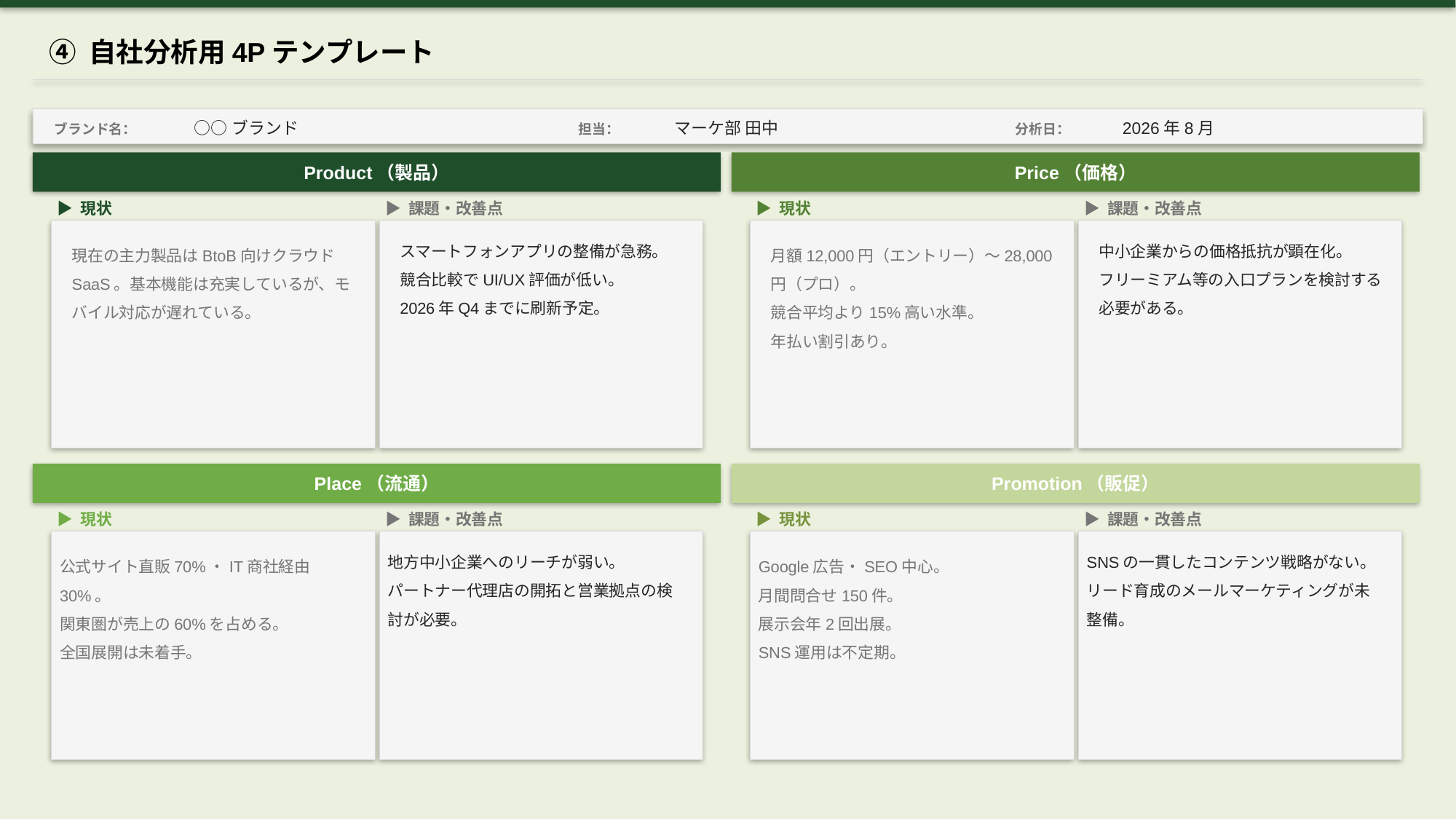

④ 自社分析用4Pテンプレート

○○ブランド
マーケ部 田中
2026年8月
ブランド名：
担当：
分析日：
Product（製品）
Price（価格）
▶ 現状
▶ 課題・改善点
▶ 現状
▶ 課題・改善点

スマートフォンアプリの整備が急務。
競合比較でUI/UX評価が低い。
2026年Q4までに刷新予定。
中小企業からの価格抵抗が顕在化。
フリーミアム等の入口プランを検討する必要がある。
現在の主力製品はBtoB向けクラウドSaaS。基本機能は充実しているが、モバイル対応が遅れている。
月額12,000円（エントリー）〜28,000円（プロ）。
競合平均より15%高い水準。
年払い割引あり。
Place（流通）
Promotion（販促）
▶ 現状
▶ 課題・改善点
▶ 現状
▶ 課題・改善点

地方中小企業へのリーチが弱い。
パートナー代理店の開拓と営業拠点の検討が必要。
SNSの一貫したコンテンツ戦略がない。
リード育成のメールマーケティングが未整備。
公式サイト直販70%・IT商社経由30%。
関東圏が売上の60%を占める。
全国展開は未着手。
Google広告・SEO中心。
月間問合せ150件。
展示会年2回出展。
SNS運用は不定期。